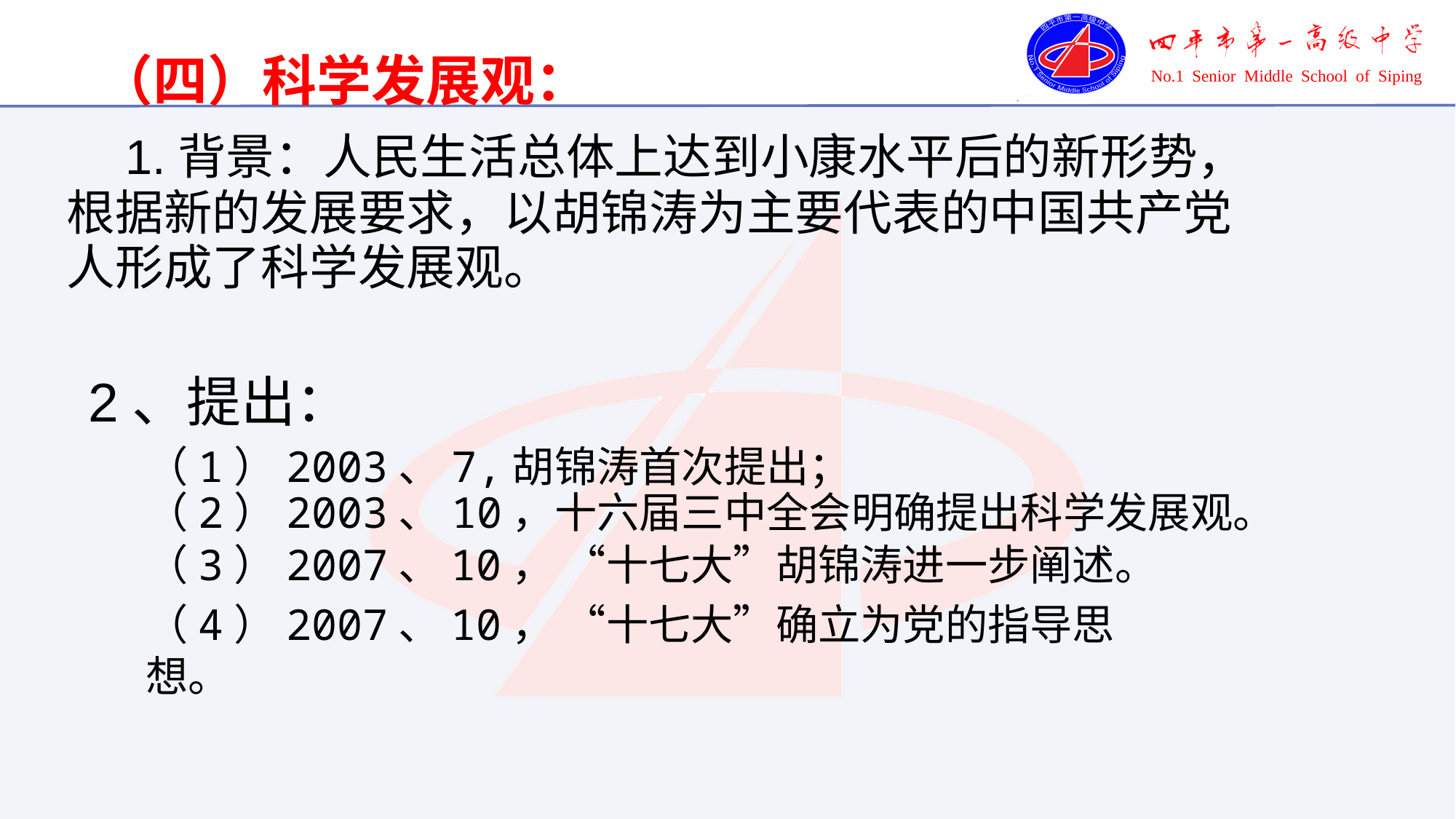

（四）科学发展观：
  1.背景：人民生活总体上达到小康水平后的新形势，根据新的发展要求，以胡锦涛为主要代表的中国共产党人形成了科学发展观。

2、提出：
（1）2003、7,胡锦涛首次提出；
（2）2003、10，十六届三中全会明确提出科学发展观。
（3）2007、10， “十七大”胡锦涛进一步阐述。
（4）2007、10， “十七大”确立为党的指导思想。